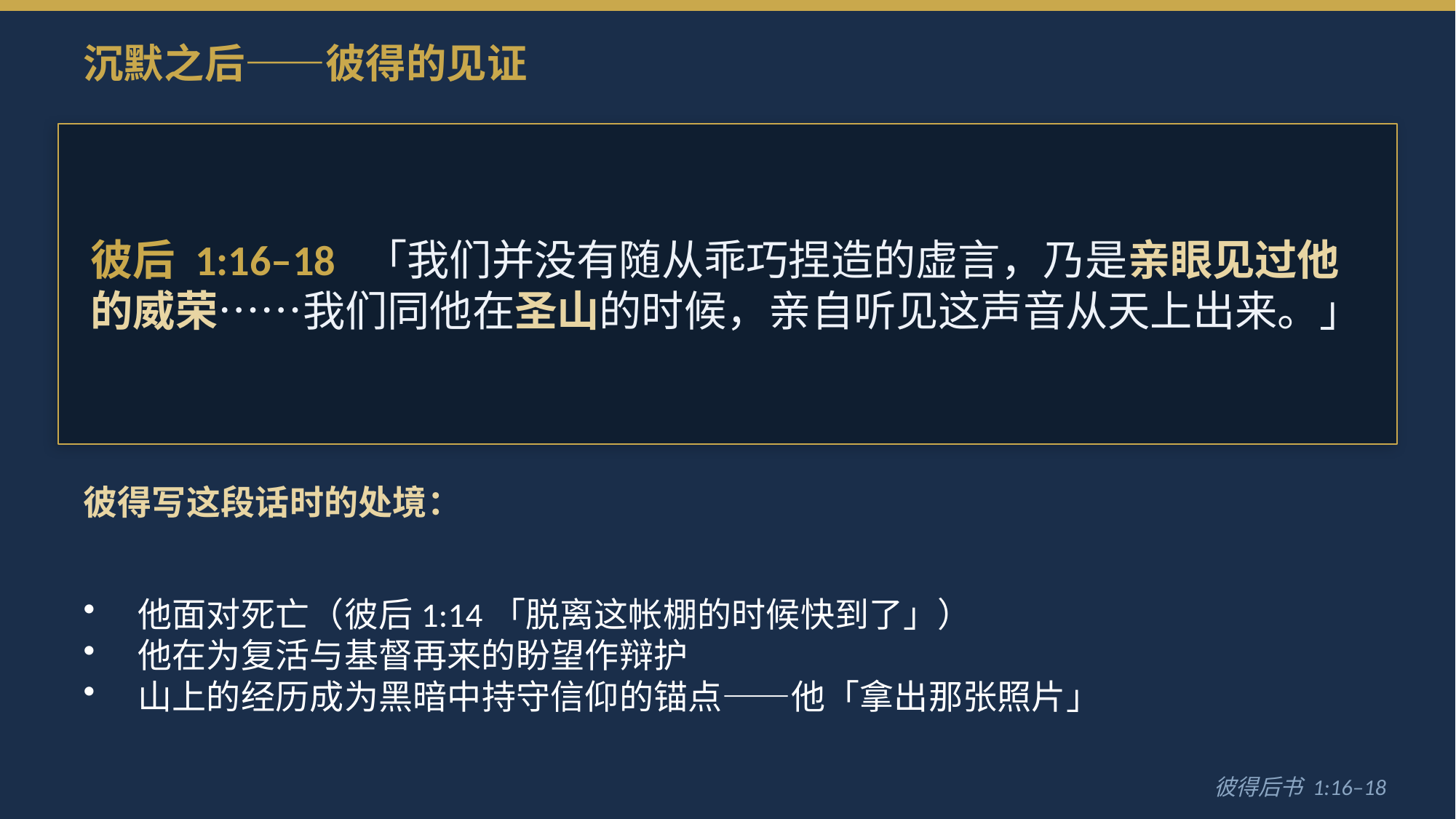

沉默之后——彼得的见证

彼后 1:16–18  「我们并没有随从乖巧捏造的虚言，乃是亲眼见过他的威荣……我们同他在圣山的时候，亲自听见这声音从天上出来。」
彼得写这段话时的处境：
他面对死亡（彼后1:14「脱离这帐棚的时候快到了」）
他在为复活与基督再来的盼望作辩护
山上的经历成为黑暗中持守信仰的锚点——他「拿出那张照片」
彼得后书 1:16–18